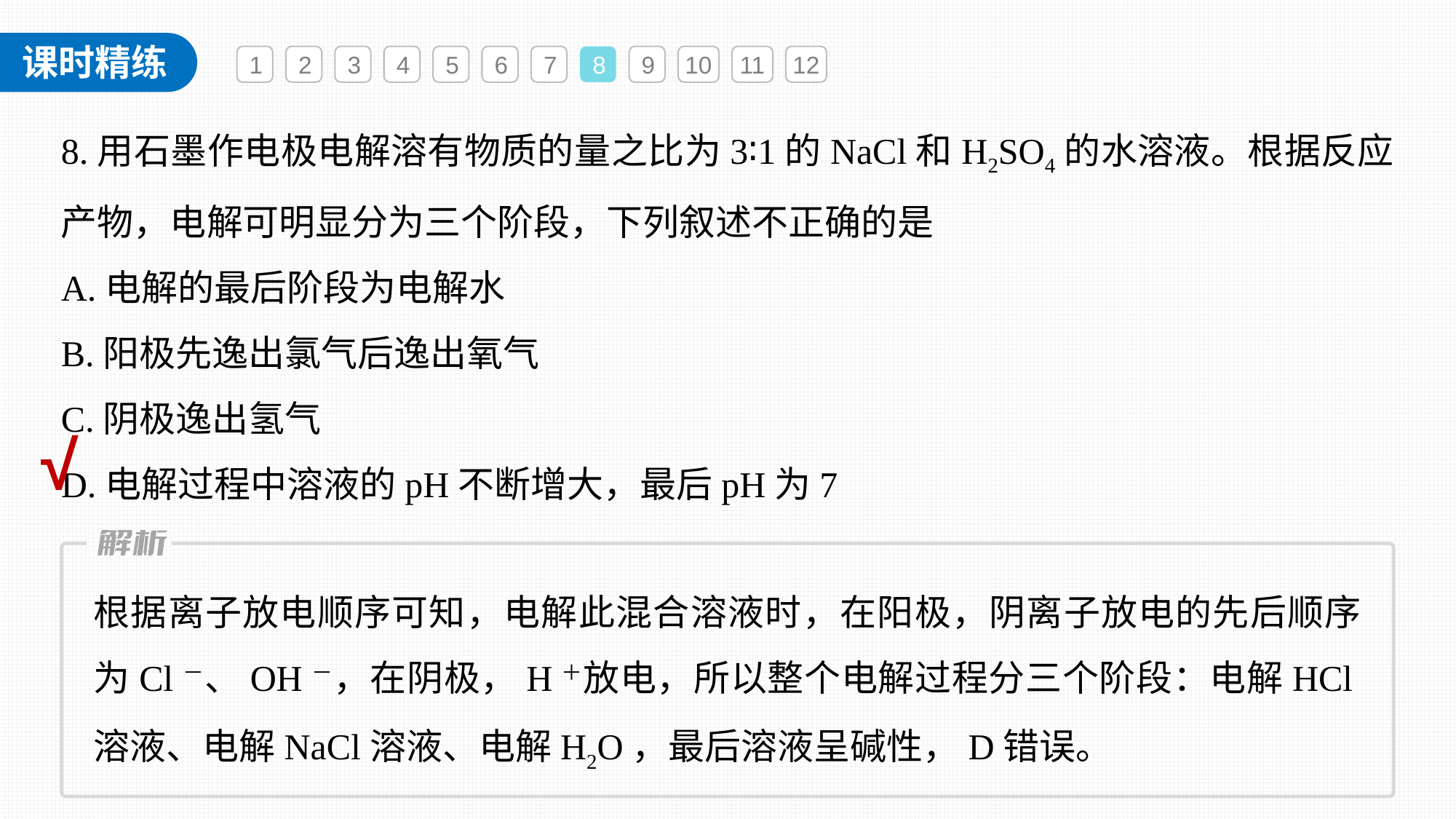

1
2
3
4
5
6
7
8
9
10
11
12
8.用石墨作电极电解溶有物质的量之比为3∶1的NaCl和H2SO4的水溶液。根据反应产物，电解可明显分为三个阶段，下列叙述不正确的是
A.电解的最后阶段为电解水
B.阳极先逸出氯气后逸出氧气
C.阴极逸出氢气
D.电解过程中溶液的pH不断增大，最后pH为7
√

根据离子放电顺序可知，电解此混合溶液时，在阳极，阴离子放电的先后顺序为Cl－、OH－，在阴极，H＋放电，所以整个电解过程分三个阶段：电解HCl溶液、电解NaCl溶液、电解H2O，最后溶液呈碱性，D错误。